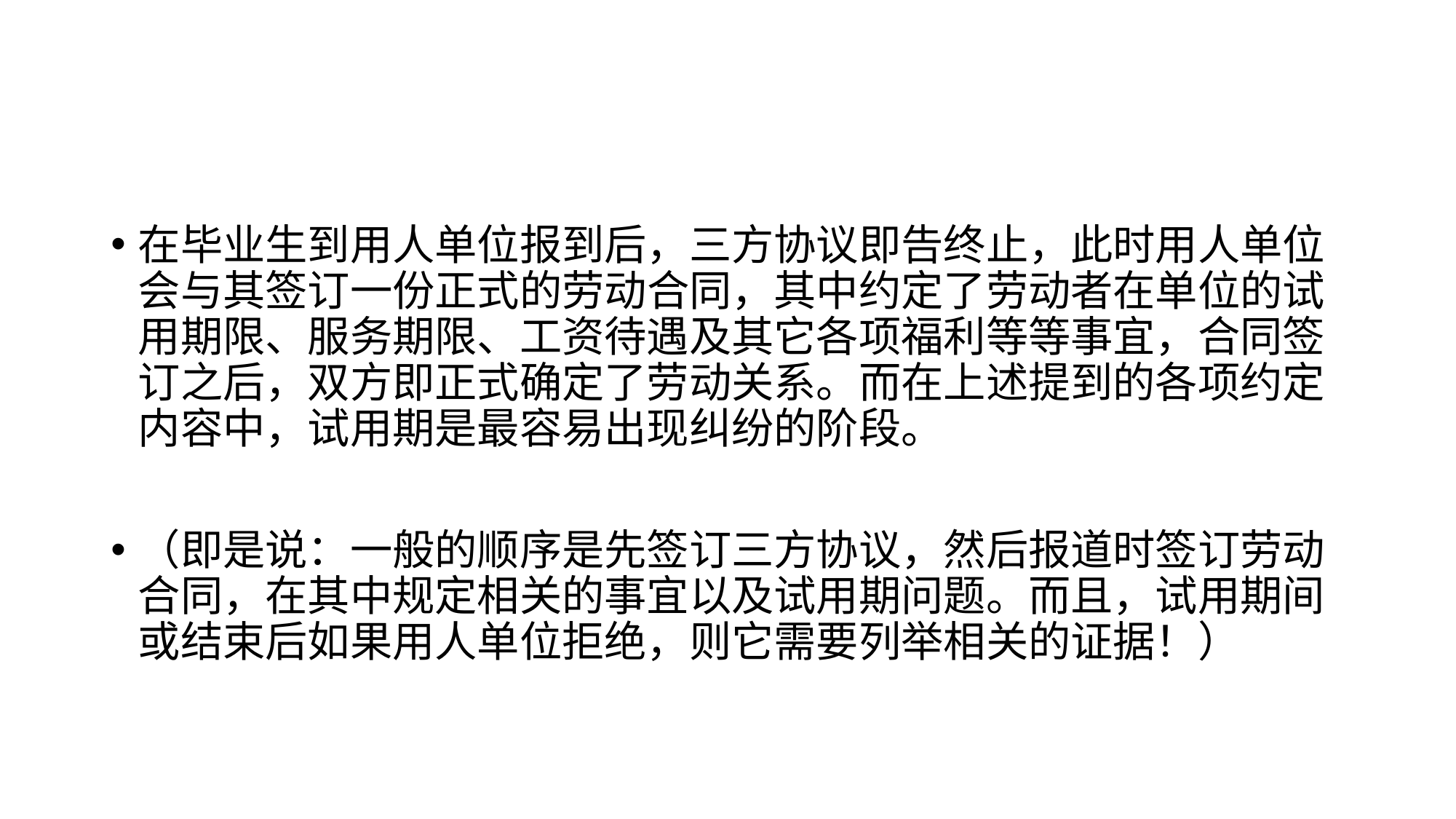

#
在毕业生到用人单位报到后，三方协议即告终止，此时用人单位会与其签订一份正式的劳动合同，其中约定了劳动者在单位的试用期限、服务期限、工资待遇及其它各项福利等等事宜，合同签订之后，双方即正式确定了劳动关系。而在上述提到的各项约定内容中，试用期是最容易出现纠纷的阶段。

（即是说：一般的顺序是先签订三方协议，然后报道时签订劳动合同，在其中规定相关的事宜以及试用期问题。而且，试用期间或结束后如果用人单位拒绝，则它需要列举相关的证据！）